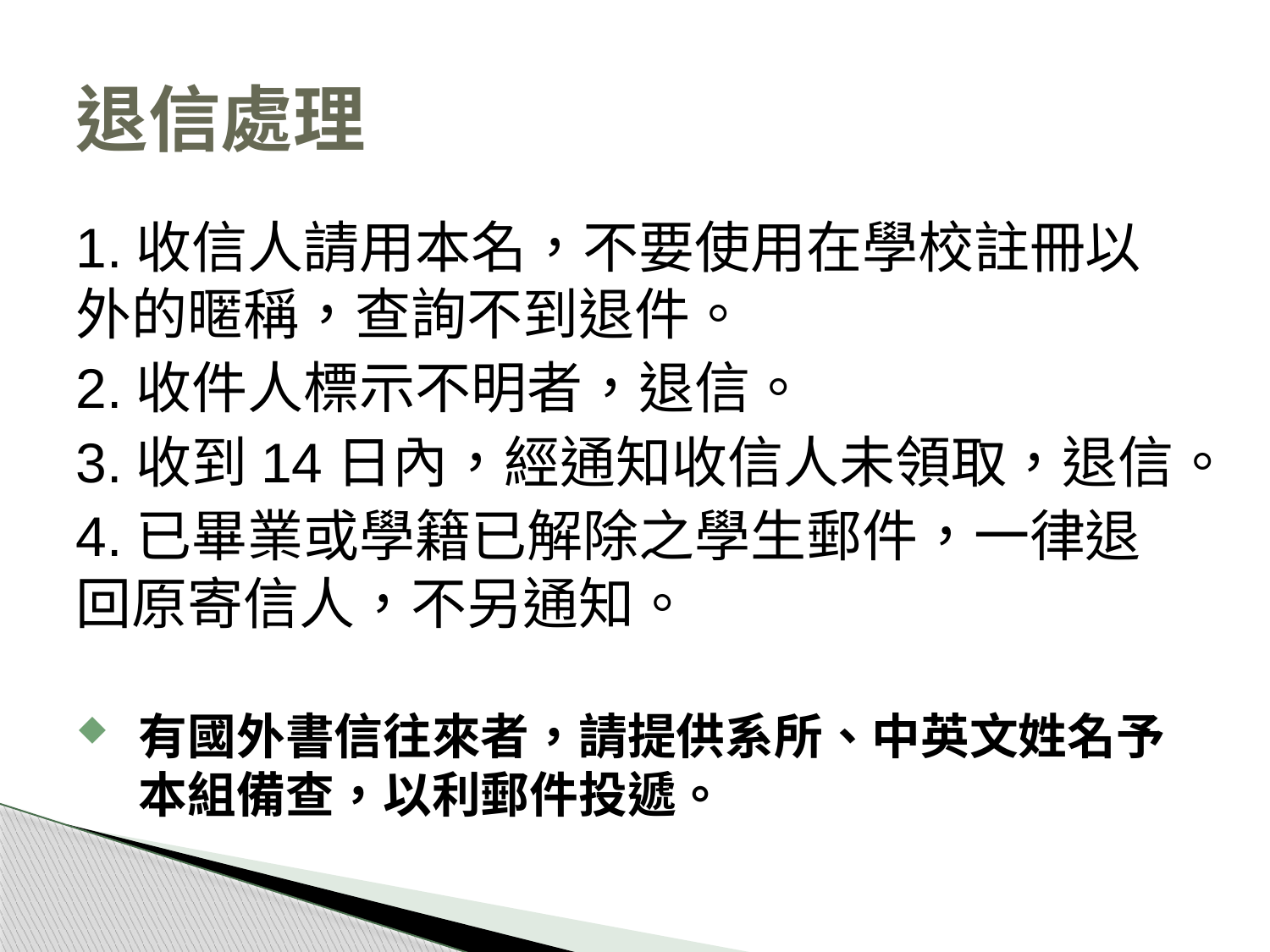

# 退信處理
1.收信人請用本名，不要使用在學校註冊以外的暱稱，查詢不到退件。
2.收件人標示不明者，退信。
3.收到14日內，經通知收信人未領取，退信。
4.已畢業或學籍已解除之學生郵件，一律退回原寄信人，不另通知。

有國外書信往來者，請提供系所、中英文姓名予本組備查，以利郵件投遞。